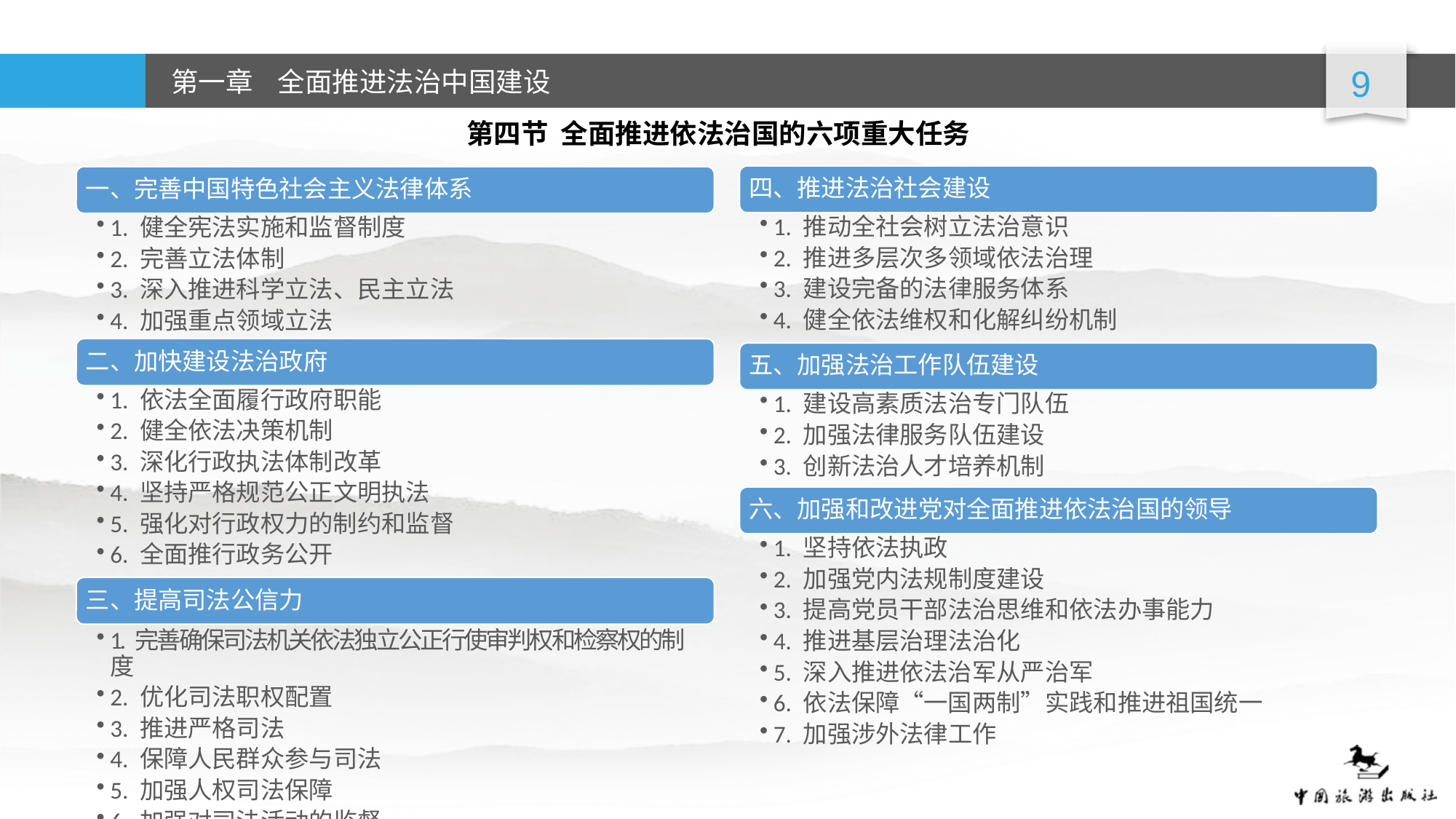

第四节  全面推进依法治国的六项重大任务

四、推进法治社会建设

一、完善中国特色社会主义法律体系

1. 推动全社会树立法治意识
2. 推进多层次多领域依法治理
3. 建设完备的法律服务体系
4. 健全依法维权和化解纠纷机制

1. 健全宪法实施和监督制度
2. 完善立法体制
3. 深入推进科学立法、民主立法
4. 加强重点领域立法

二、加快建设法治政府

五、加强法治工作队伍建设

1. 依法全面履行政府职能
2. 健全依法决策机制
3. 深化行政执法体制改革
4. 坚持严格规范公正文明执法
5. 强化对行政权力的制约和监督
6. 全面推行政务公开

1. 建设高素质法治专门队伍
2. 加强法律服务队伍建设
3. 创新法治人才培养机制

六、加强和改进党对全面推进依法治国的领导

1. 坚持依法执政
2. 加强党内法规制度建设
3. 提高党员干部法治思维和依法办事能力
4. 推进基层治理法治化
5. 深入推进依法治军从严治军
6. 依法保障“一国两制”实践和推进祖国统一
7. 加强涉外法律工作

三、提高司法公信力

1. 完善确保司法机关依法独立公正行使审判权和检察权的制度
2. 优化司法职权配置
3. 推进严格司法
4. 保障人民群众参与司法
5. 加强人权司法保障
6. 加强对司法活动的监督